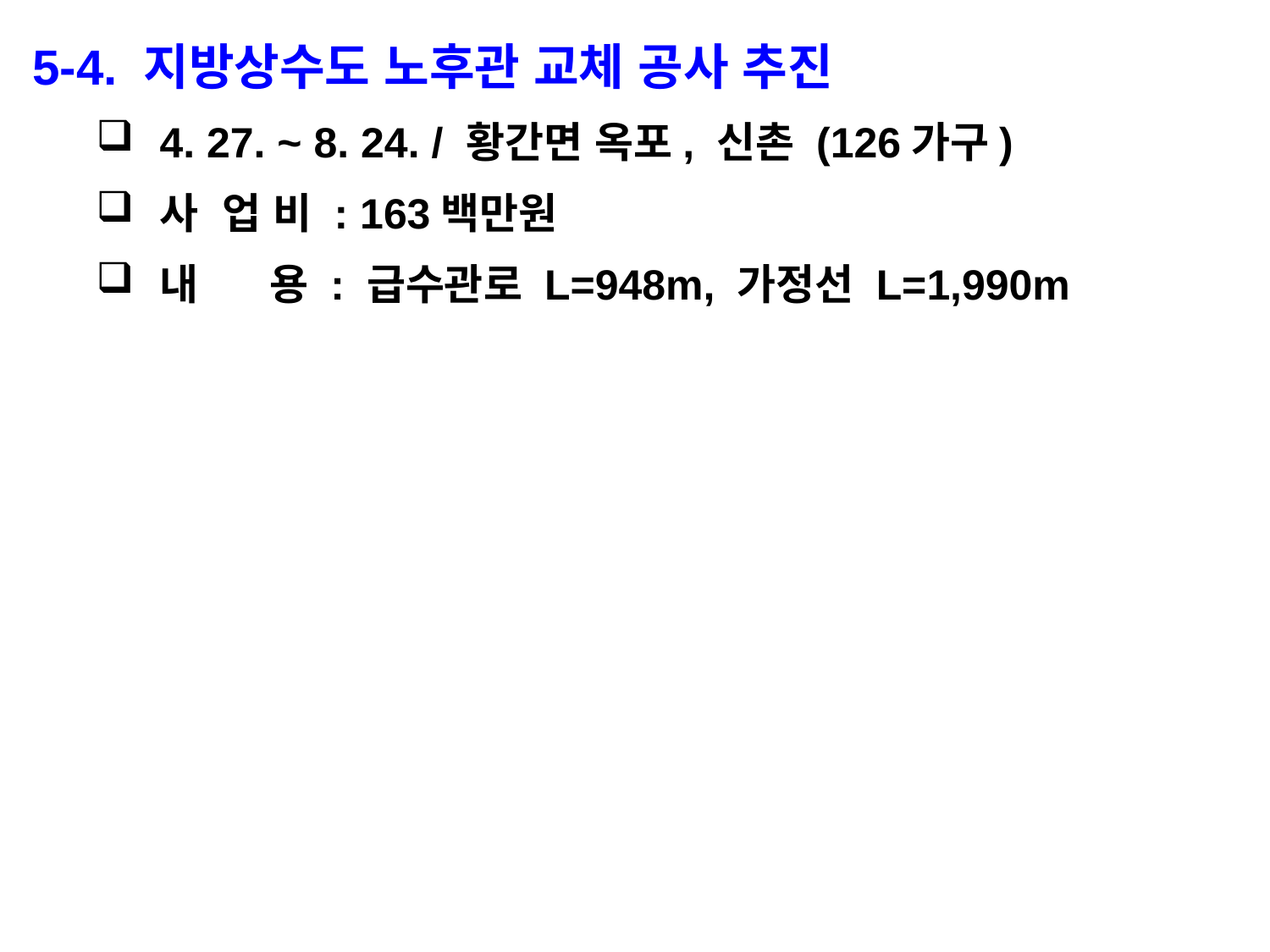

5-4. 지방상수도 노후관 교체 공사 추진
4. 27. ~ 8. 24. / 황간면 옥포, 신촌 (126가구)
사  업 비 : 163백만원
내      용 : 급수관로 L=948m, 가정선 L=1,990m